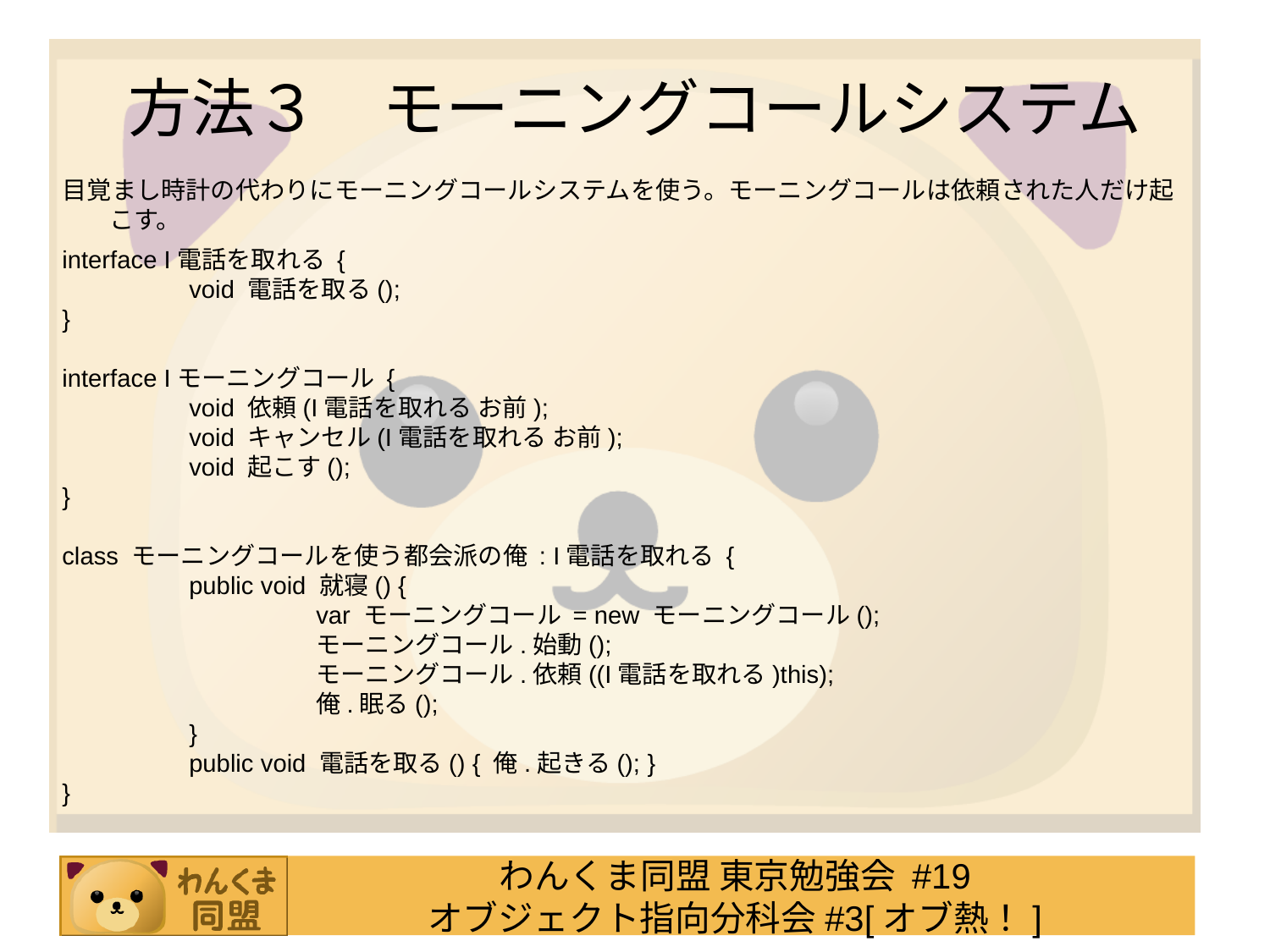

# 方法３　モーニングコールシステム
目覚まし時計の代わりにモーニングコールシステムを使う。モーニングコールは依頼された人だけ起こす。
interface I電話を取れる {
	void 電話を取る();
}

interface Iモーニングコール {
	void 依頼(I電話を取れる お前);
	void キャンセル(I電話を取れる お前);
	void 起こす();
}

class モーニングコールを使う都会派の俺 : I電話を取れる {
	public void 就寝() {
		var モーニングコール = new モーニングコール();
		モーニングコール.始動();
		モーニングコール.依頼((I電話を取れる)this);
		俺.眠る();
	}
	public void 電話を取る() { 俺.起きる(); }
}